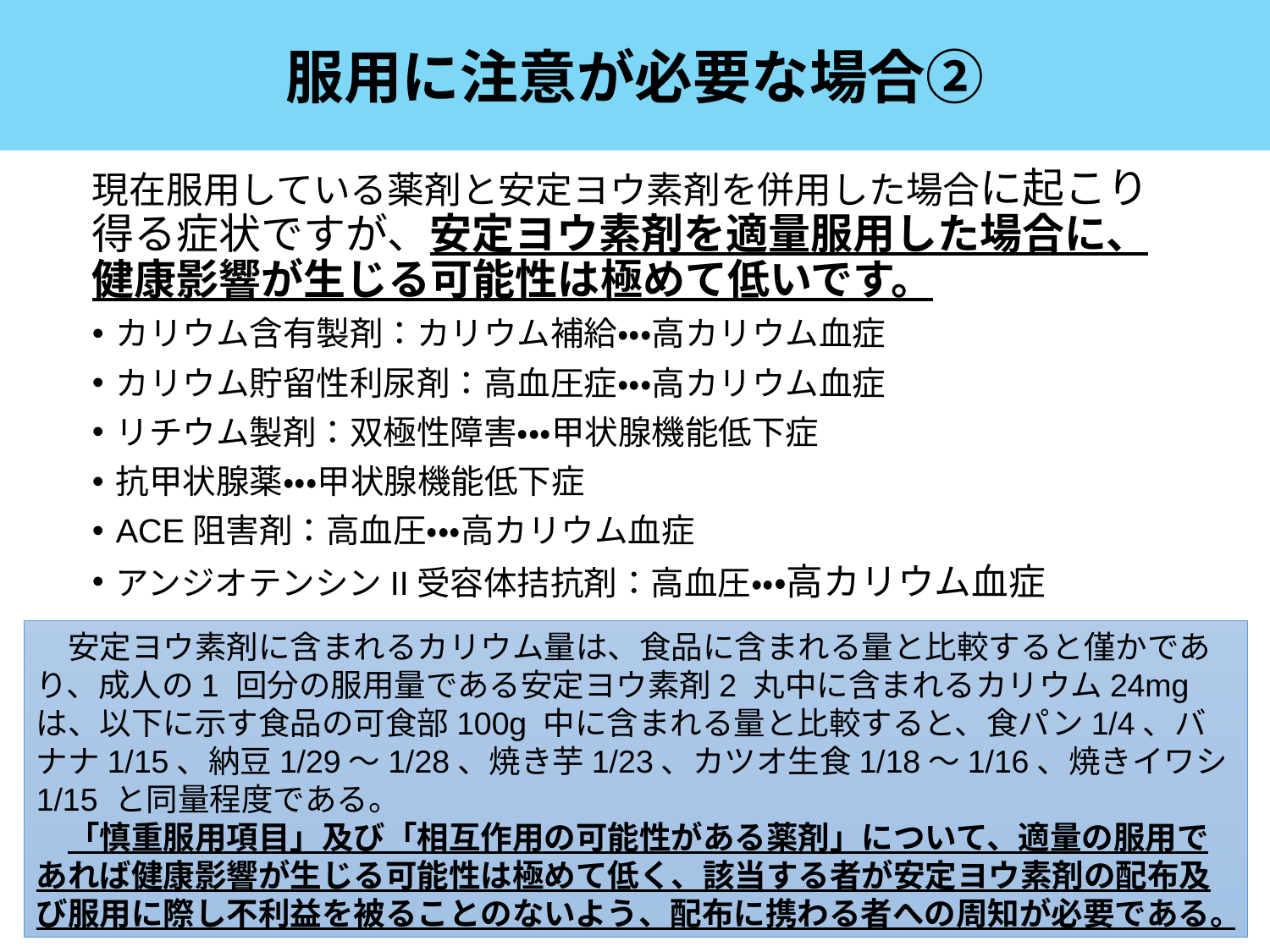

# 服用に注意が必要な場合②
現在服用している薬剤と安定ヨウ素剤を併用した場合に起こり得る症状ですが、安定ヨウ素剤を適量服用した場合に、健康影響が生じる可能性は極めて低いです。
カリウム含有製剤：カリウム補給・・・高カリウム血症
カリウム貯留性利尿剤：高血圧症・・・高カリウム血症
リチウム製剤：双極性障害・・・甲状腺機能低下症
抗甲状腺薬・・・甲状腺機能低下症
ACE阻害剤：高血圧・・・高カリウム血症
アンジオテンシンII受容体拮抗剤：高血圧・・・高カリウム血症
　安定ヨウ素剤に含まれるカリウム量は、食品に含まれる量と比較すると僅かであり、成人の1 回分の服用量である安定ヨウ素剤2 丸中に含まれるカリウム24mg は、以下に示す食品の可食部100g 中に含まれる量と比較すると、食パン1/4、バナナ1/15、納豆1/29～1/28、焼き芋1/23、カツオ生食1/18～1/16、焼きイワシ1/15 と同量程度である。
　「慎重服用項目」及び「相互作用の可能性がある薬剤」について、適量の服用であれば健康影響が生じる可能性は極めて低く、該当する者が安定ヨウ素剤の配布及び服用に際し不利益を被ることのないよう、配布に携わる者への周知が必要である。
20